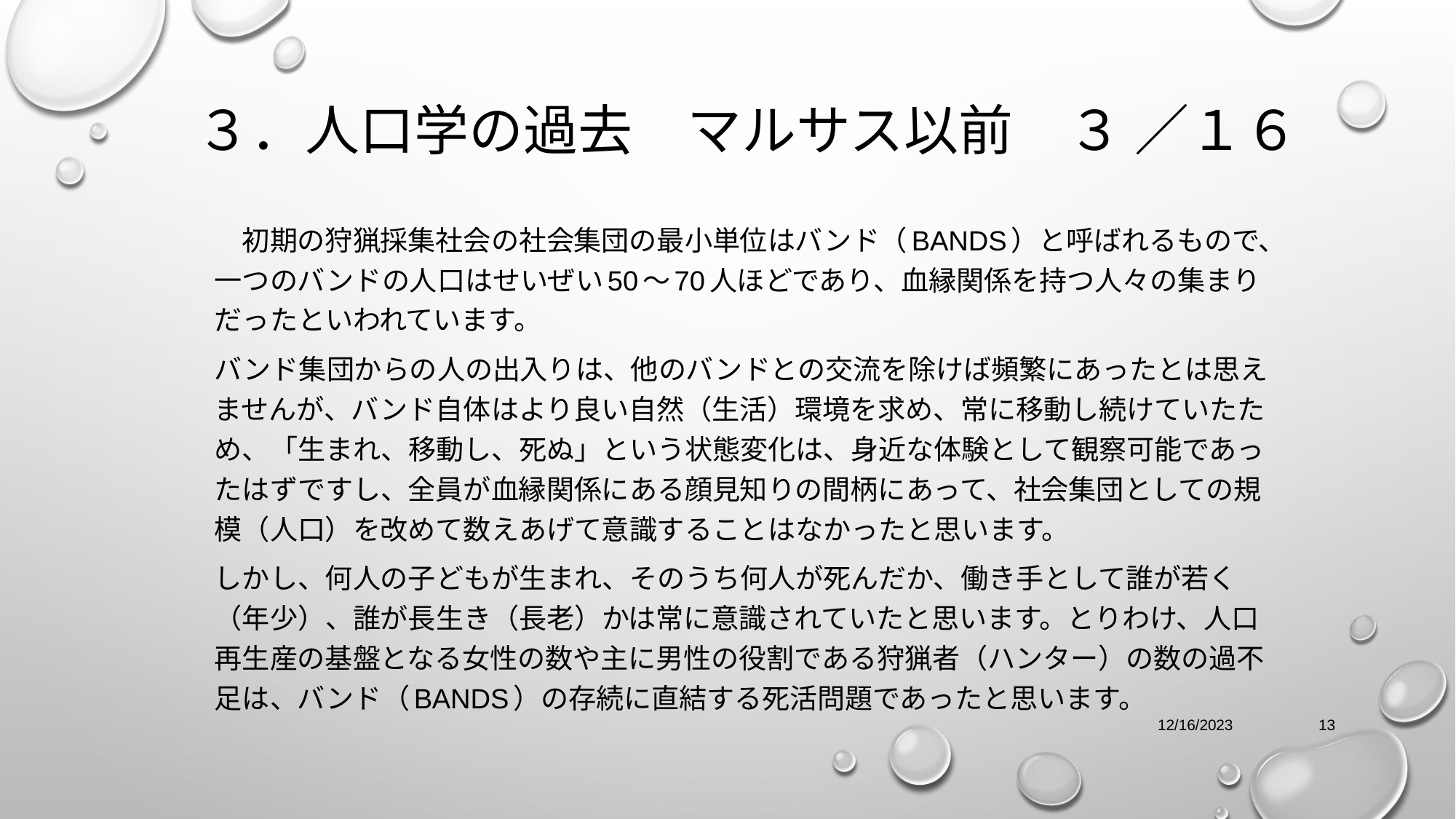

# ３．人口学の過去　マルサス以前　３ ／１６
　初期の狩猟採集社会の社会集団の最小単位はバンド（Bands）と呼ばれるもので、一つのバンドの人口はせいぜい50～70人ほどであり、血縁関係を持つ人々の集まりだったといわれています。
バンド集団からの人の出入りは、他のバンドとの交流を除けば頻繁にあったとは思えませんが、バンド自体はより良い自然（生活）環境を求め、常に移動し続けていたため、「生まれ、移動し、死ぬ」という状態変化は、身近な体験として観察可能であったはずですし、全員が血縁関係にある顔見知りの間柄にあって、社会集団としての規模（人口）を改めて数えあげて意識することはなかったと思います。
しかし、何人の子どもが生まれ、そのうち何人が死んだか、働き手として誰が若く（年少）、誰が長生き（長老）かは常に意識されていたと思います。とりわけ、人口再生産の基盤となる女性の数や主に男性の役割である狩猟者（ハンター）の数の過不足は、バンド（Bands）の存続に直結する死活問題であったと思います。
12/16/2023
13